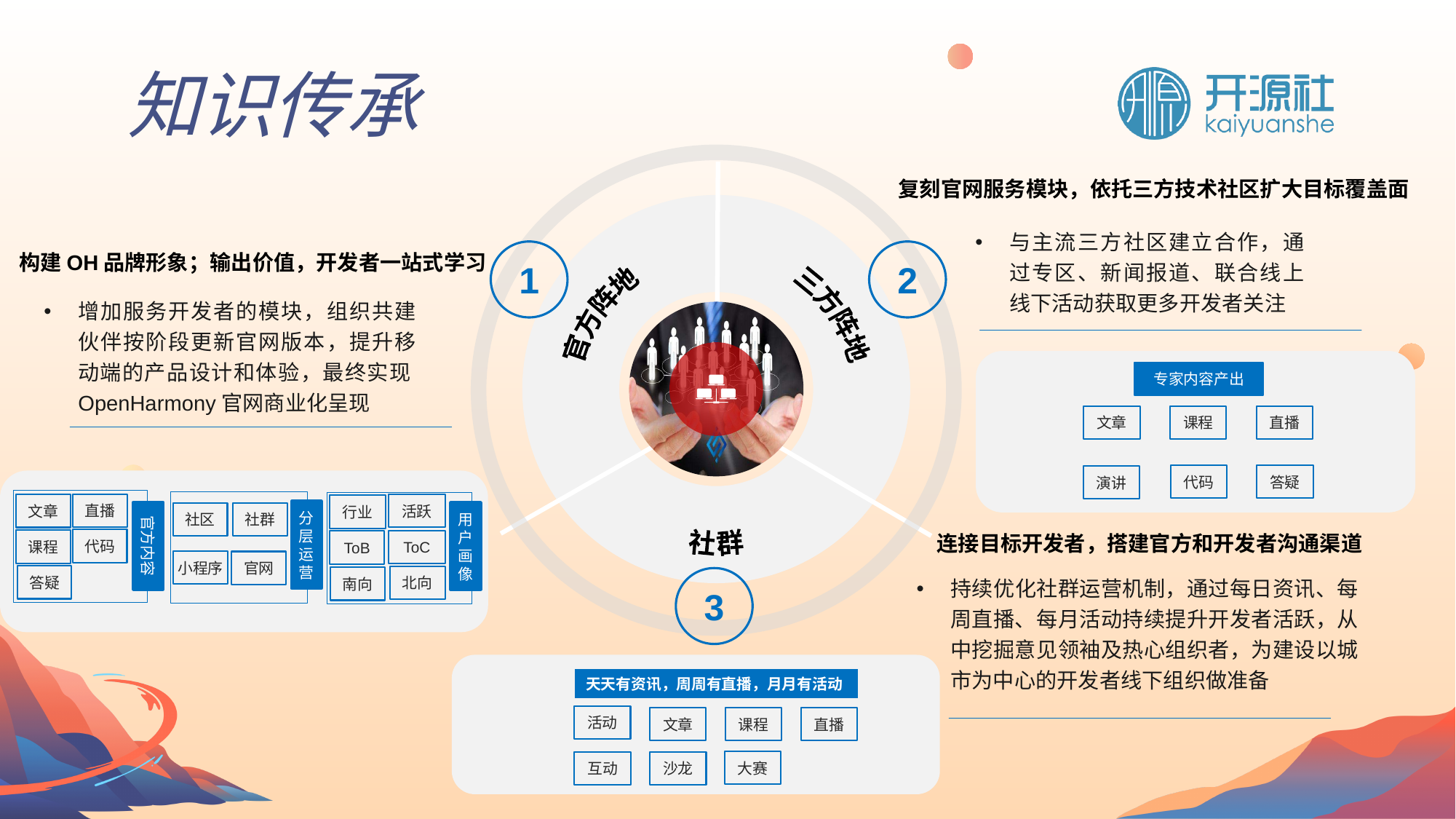

知识传承

复刻官网服务模块，依托三方技术社区扩大目标覆盖面

与主流三方社区建立合作，通过专区、新闻报道、联合线上线下活动获取更多开发者关注

1
2
社群
构建OH品牌形象；输出价值，开发者一站式学习
三方阵地
官方阵地
增加服务开发者的模块，组织共建伙伴按阶段更新官网版本，提升移动端的产品设计和体验，最终实现OpenHarmony官网商业化呈现

专家内容产出
直播
文章
课程
代码
答疑
演讲

直播
活跃
文章
行业
分
层
运
营
官方内容
用
户
画
像
社区
社群
代码
课程
ToC
ToB
小程序
官网
答疑
北向
南向
连接目标开发者，搭建官方和开发者沟通渠道

持续优化社群运营机制，通过每日资讯、每周直播、每月活动持续提升开发者活跃，从中挖掘意见领袖及热心组织者，为建设以城市为中心的开发者线下组织做准备
3

天天有资讯，周周有直播，月月有活动
活动
直播
文章
课程
大赛
互动
沙龙